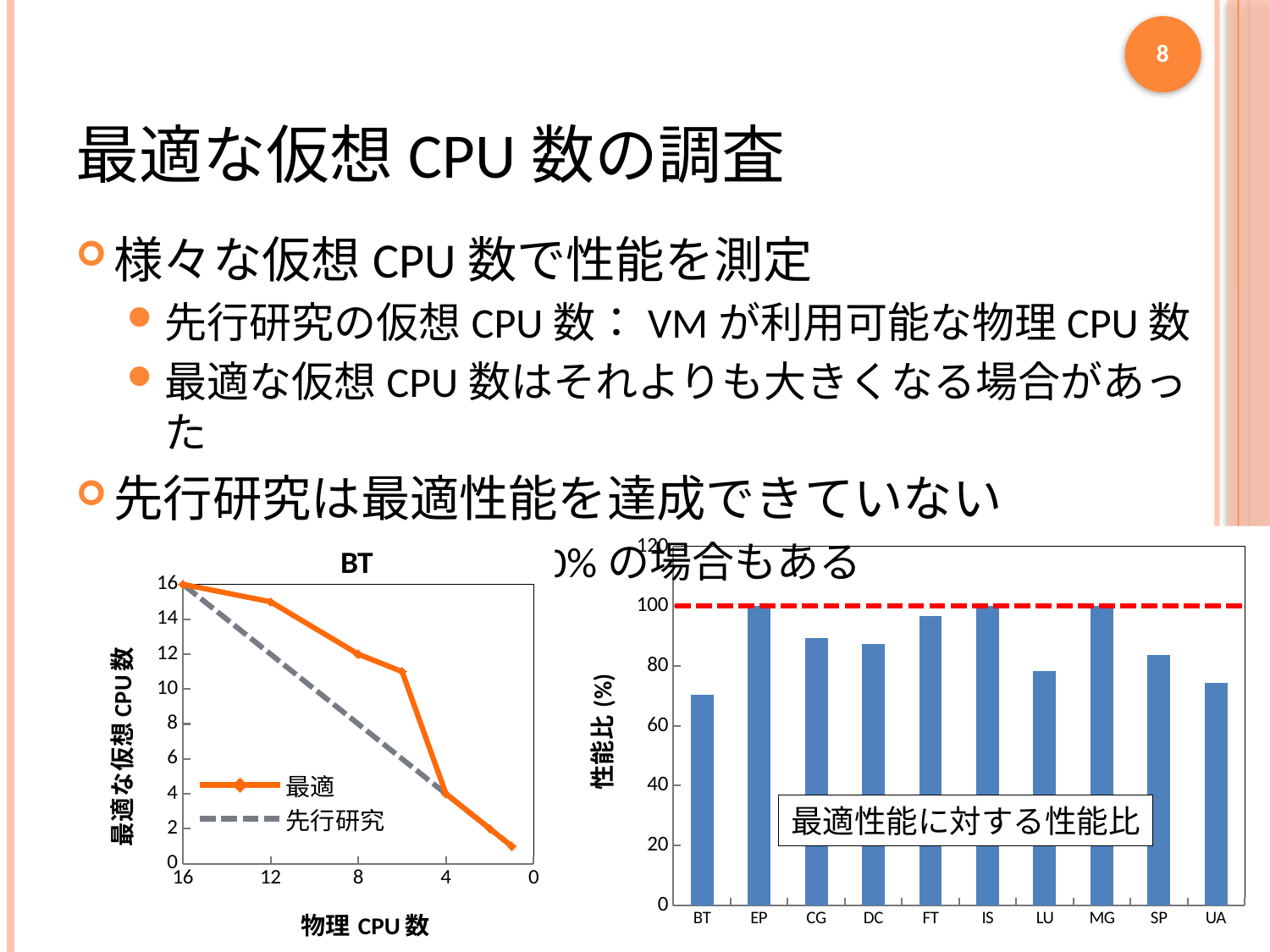

8
# 最適な仮想CPU数の調査
様々な仮想CPU数で性能を測定
先行研究の仮想CPU数：VMが利用可能な物理CPU数
最適な仮想CPU数はそれよりも大きくなる場合があった
先行研究は最適性能を達成できていない
BTでは最適性能の70%の場合もある

### Chart

| Category |  |
|---|---|
| BT | 70.40899981781745 |
| EP | 100.0 |
| CG | 89.33438735177864 |
| DC | 87.34136615544034 |
| FT | 96.67971691010379 |
| IS | 100.0 |
| LU | 78.22911532957671 |
| MG | 100.0 |
| SP | 83.61676883527781 |
| UA | 74.29140337688195 |

### Chart: BT

| Category |  |  |
|---|---|---|
最適性能に対する性能比